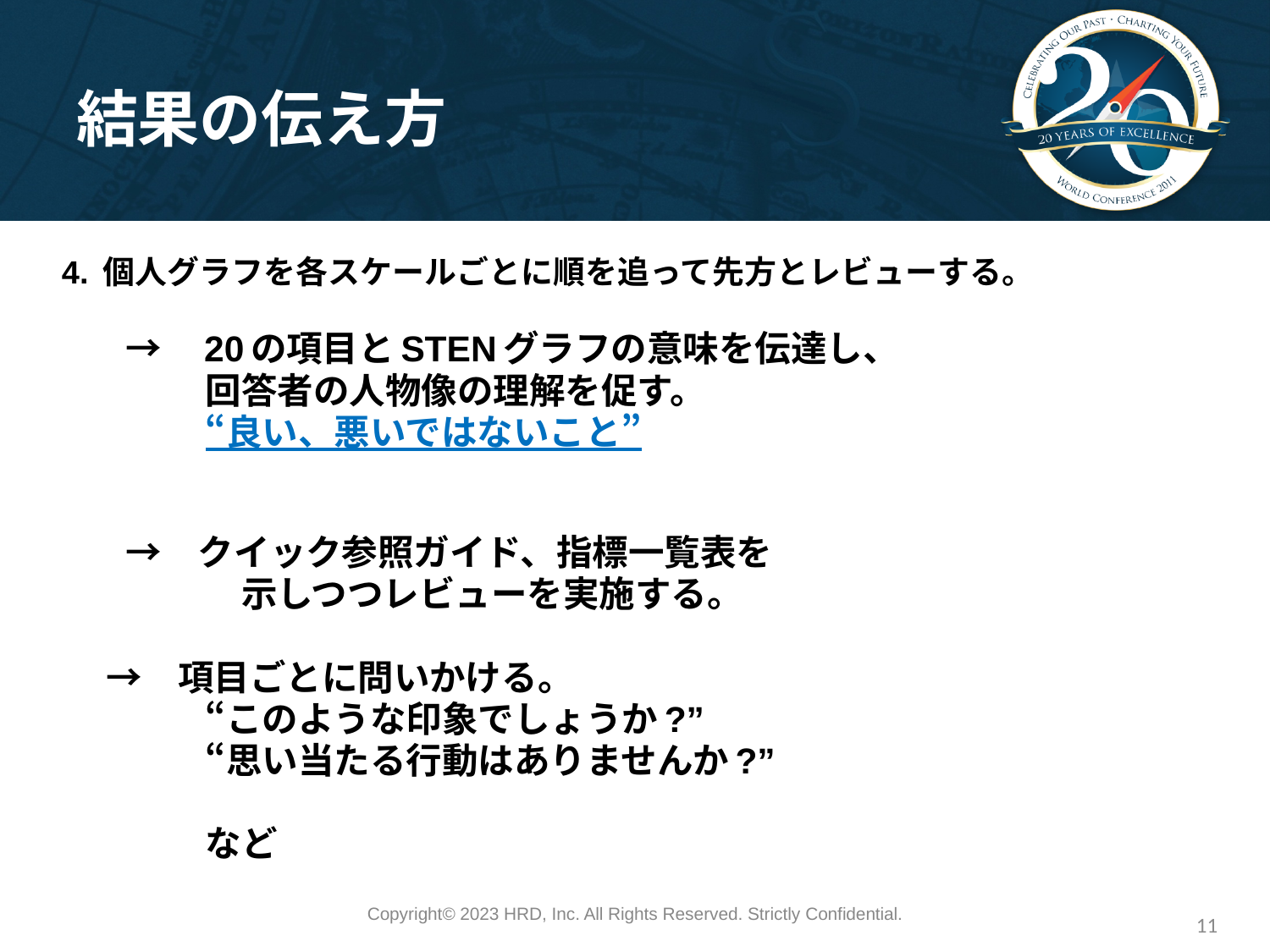

# 結果の伝え方
4. 個人グラフを各スケールごとに順を追って先方とレビューする。

　　→　20の項目とSTENグラフの意味を伝達し、
　　　　回答者の人物像の理解を促す。
　　　　“良い、悪いではないこと”

　　→　クイック参照ガイド、指標一覧表を
　　　　　示しつつレビューを実施する。

　 →　項目ごとに問いかける。
　　　　“このような印象でしょうか?”
　　　　“思い当たる行動はありませんか?”

　　　　など

Copyright©️ 2023 HRD, Inc. All Rights Reserved. Strictly Confidential.
11